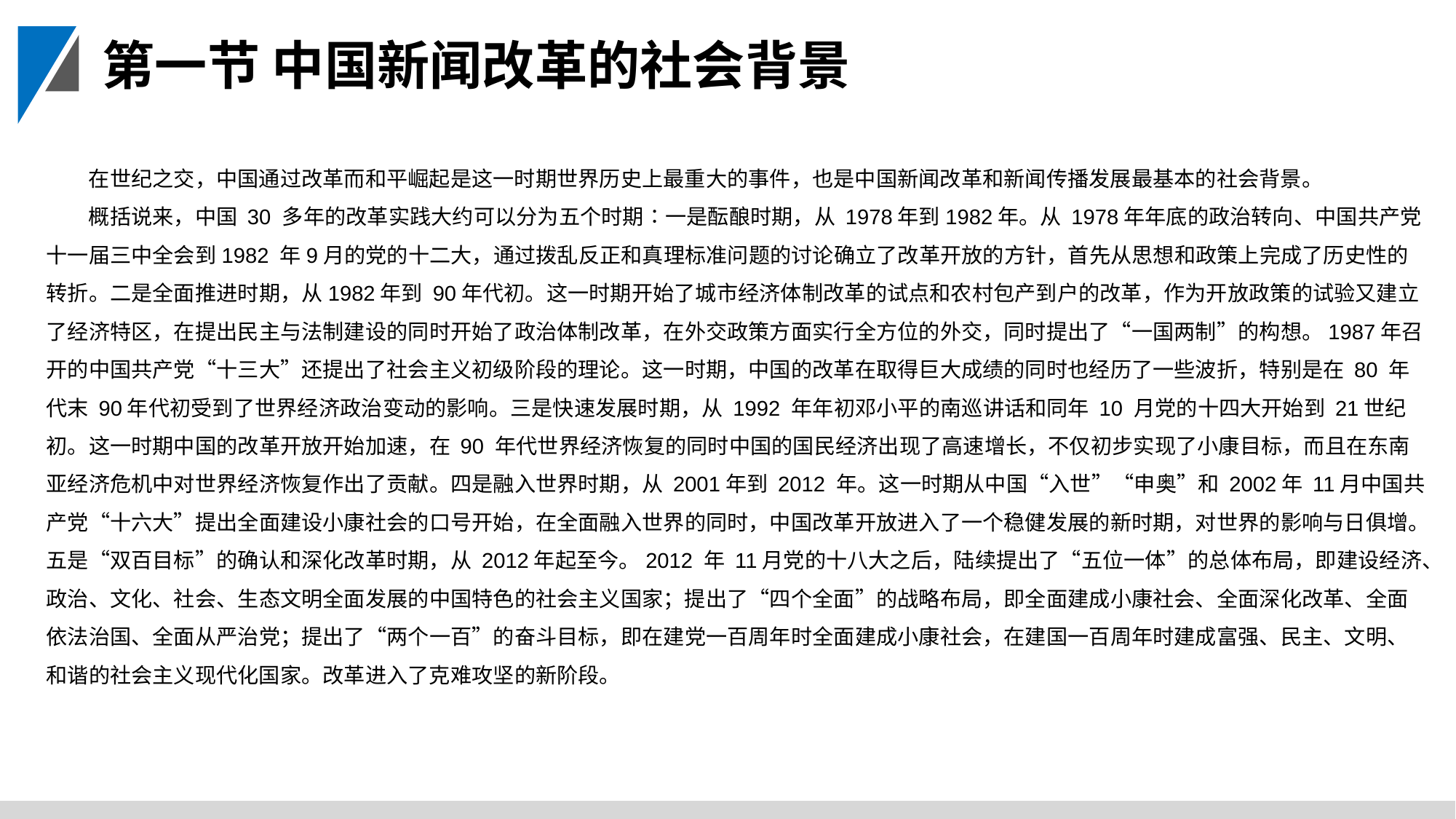

第一节 中国新闻改革的社会背景
在世纪之交，中国通过改革而和平崛起是这一时期世界历史上最重大的事件，也是中国新闻改革和新闻传播发展最基本的社会背景。
概括说来，中国 30 多年的改革实践大约可以分为五个时期∶一是酝酿时期，从 1978年到1982年。从 1978年年底的政治转向、中国共产党十一届三中全会到1982 年9月的党的十二大，通过拨乱反正和真理标准问题的讨论确立了改革开放的方针，首先从思想和政策上完成了历史性的转折。二是全面推进时期，从1982年到 90年代初。这一时期开始了城市经济体制改革的试点和农村包产到户的改革，作为开放政策的试验又建立了经济特区，在提出民主与法制建设的同时开始了政治体制改革，在外交政策方面实行全方位的外交，同时提出了“一国两制”的构想。1987年召开的中国共产党“十三大”还提出了社会主义初级阶段的理论。这一时期，中国的改革在取得巨大成绩的同时也经历了一些波折，特别是在 80 年代末 90年代初受到了世界经济政治变动的影响。三是快速发展时期，从 1992 年年初邓小平的南巡讲话和同年 10 月党的十四大开始到 21世纪初。这一时期中国的改革开放开始加速，在 90 年代世界经济恢复的同时中国的国民经济出现了高速增长，不仅初步实现了小康目标，而且在东南亚经济危机中对世界经济恢复作出了贡献。四是融入世界时期，从 2001年到 2012 年。这一时期从中国“入世”“申奥”和 2002年 11月中国共产党“十六大”提出全面建设小康社会的口号开始，在全面融入世界的同时，中国改革开放进入了一个稳健发展的新时期，对世界的影响与日俱增。五是“双百目标”的确认和深化改革时期，从 2012年起至今。2012 年 11月党的十八大之后，陆续提出了“五位一体”的总体布局，即建设经济、政治、文化、社会、生态文明全面发展的中国特色的社会主义国家；提出了“四个全面”的战略布局，即全面建成小康社会、全面深化改革、全面依法治国、全面从严治党；提出了“两个一百”的奋斗目标，即在建党一百周年时全面建成小康社会，在建国一百周年时建成富强、民主、文明、和谐的社会主义现代化国家。改革进入了克难攻坚的新阶段。